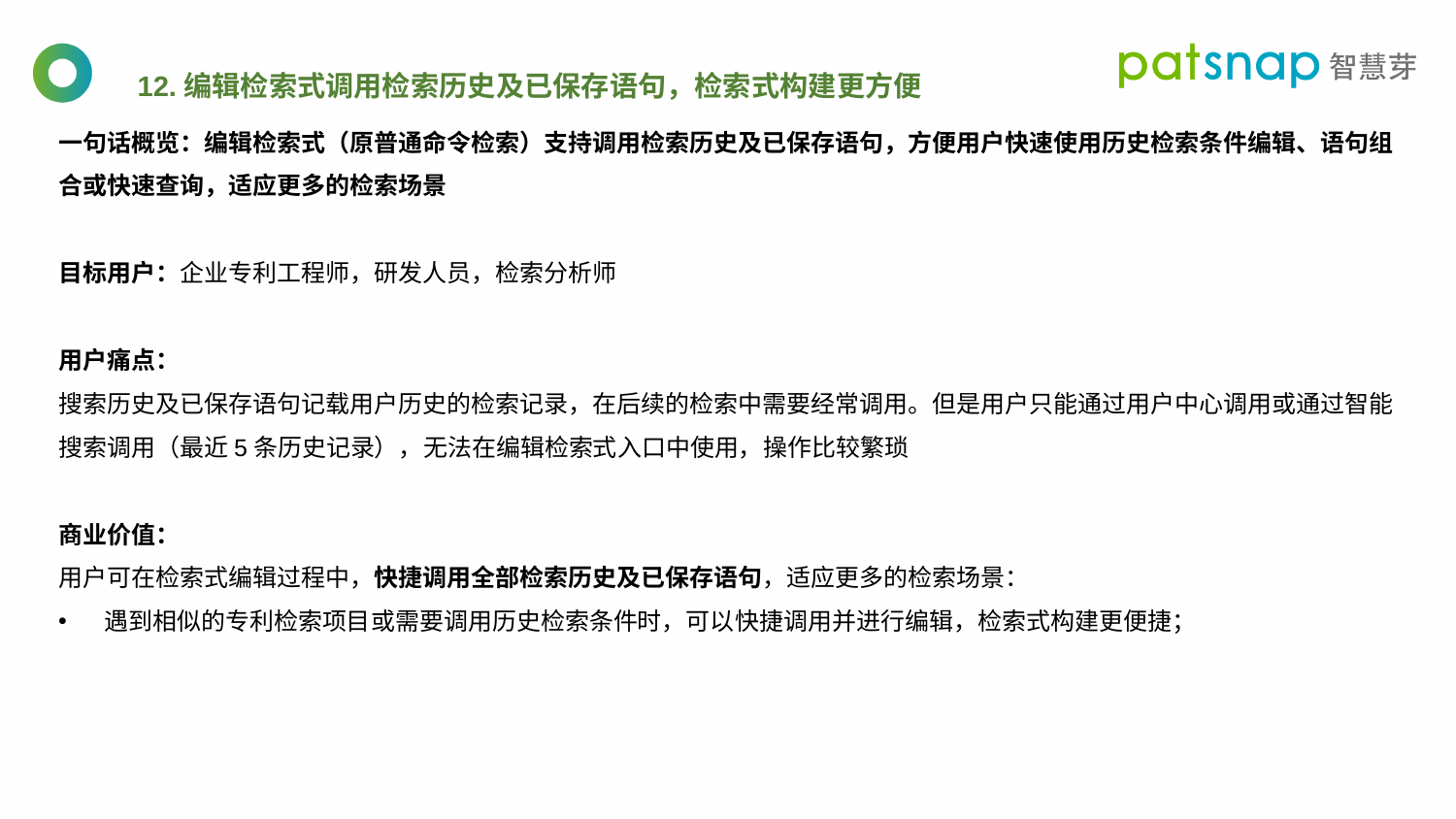

12.编辑检索式调用检索历史及已保存语句，检索式构建更方便
一句话概览：编辑检索式（原普通命令检索）支持调用检索历史及已保存语句，方便用户快速使用历史检索条件编辑、语句组合或快速查询，适应更多的检索场景

目标用户：企业专利工程师，研发人员，检索分析师

用户痛点：
搜索历史及已保存语句记载用户历史的检索记录，在后续的检索中需要经常调用。但是用户只能通过用户中心调用或通过智能搜索调用（最近5条历史记录），无法在编辑检索式入口中使用，操作比较繁琐

商业价值：
用户可在检索式编辑过程中，快捷调用全部检索历史及已保存语句，适应更多的检索场景：
遇到相似的专利检索项目或需要调用历史检索条件时，可以快捷调用并进行编辑，检索式构建更便捷；